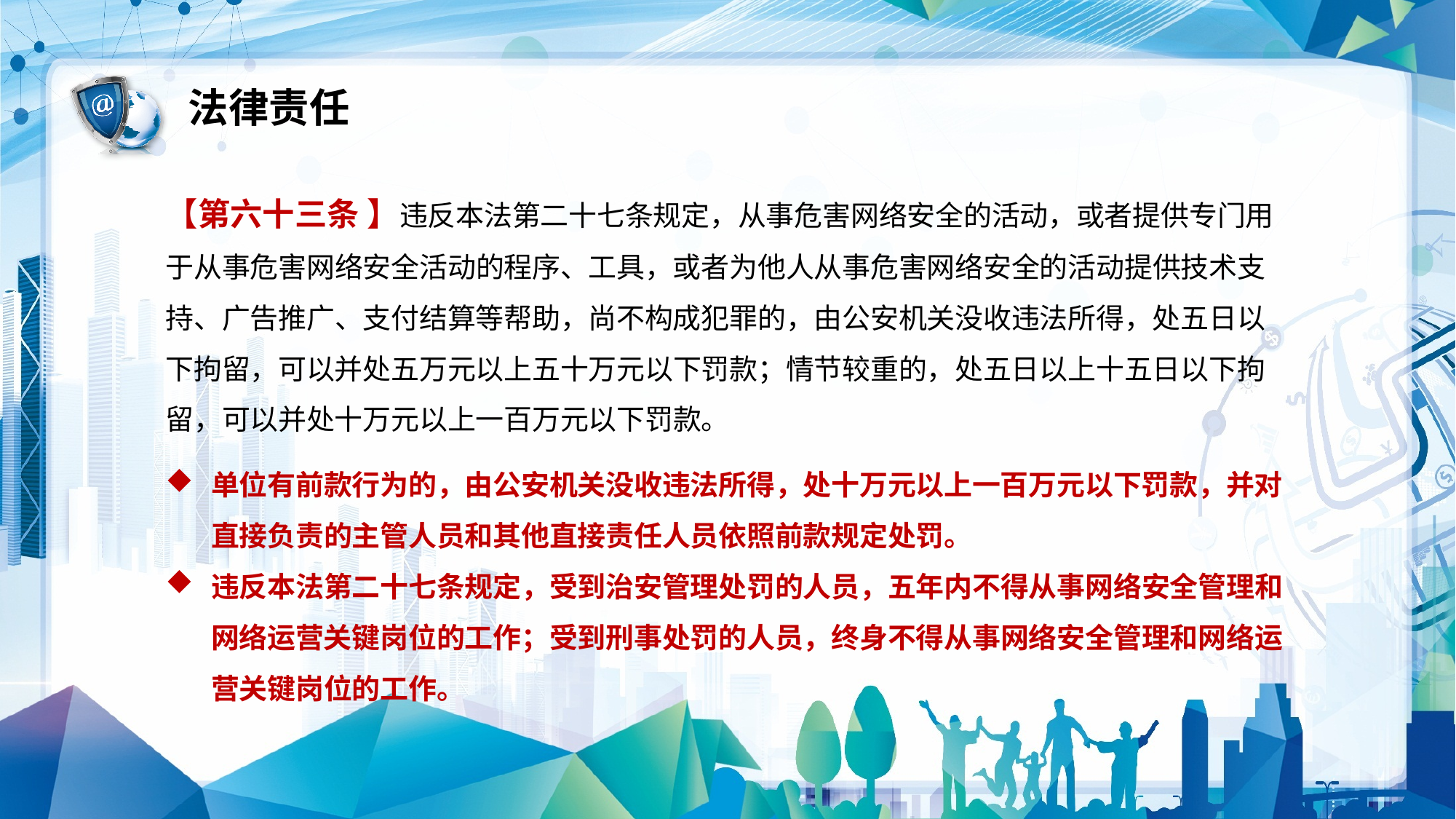

法律责任
【第六十三条 】违反本法第二十七条规定，从事危害网络安全的活动，或者提供专门用于从事危害网络安全活动的程序、工具，或者为他人从事危害网络安全的活动提供技术支持、广告推广、支付结算等帮助，尚不构成犯罪的，由公安机关没收违法所得，处五日以下拘留，可以并处五万元以上五十万元以下罚款；情节较重的，处五日以上十五日以下拘留，可以并处十万元以上一百万元以下罚款。

单位有前款行为的，由公安机关没收违法所得，处十万元以上一百万元以下罚款，并对直接负责的主管人员和其他直接责任人员依照前款规定处罚。
违反本法第二十七条规定，受到治安管理处罚的人员，五年内不得从事网络安全管理和网络运营关键岗位的工作；受到刑事处罚的人员，终身不得从事网络安全管理和网络运营关键岗位的工作。